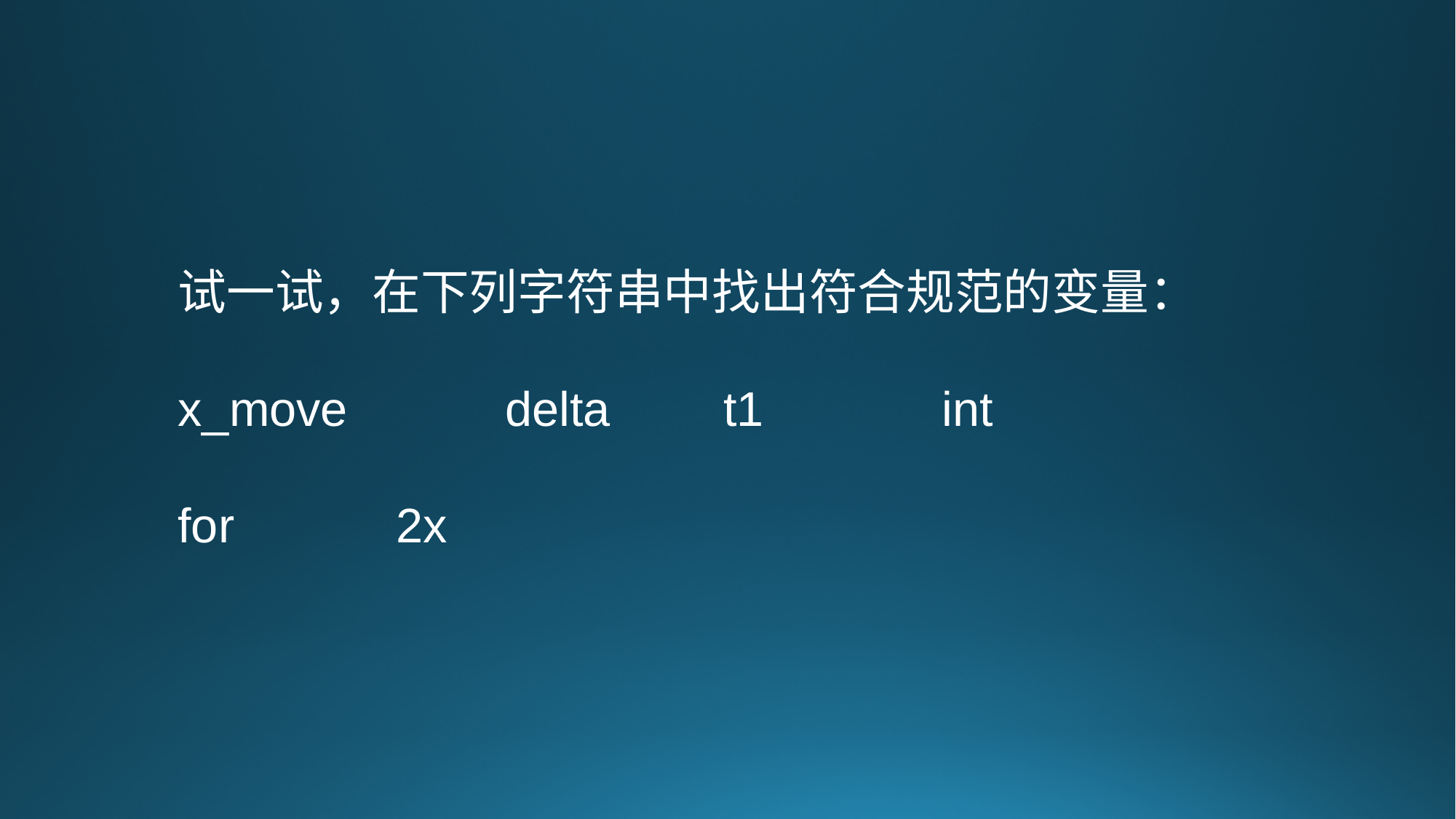

试一试，在下列字符串中找出符合规范的变量：
x_move		delta		t1		int		for		2x